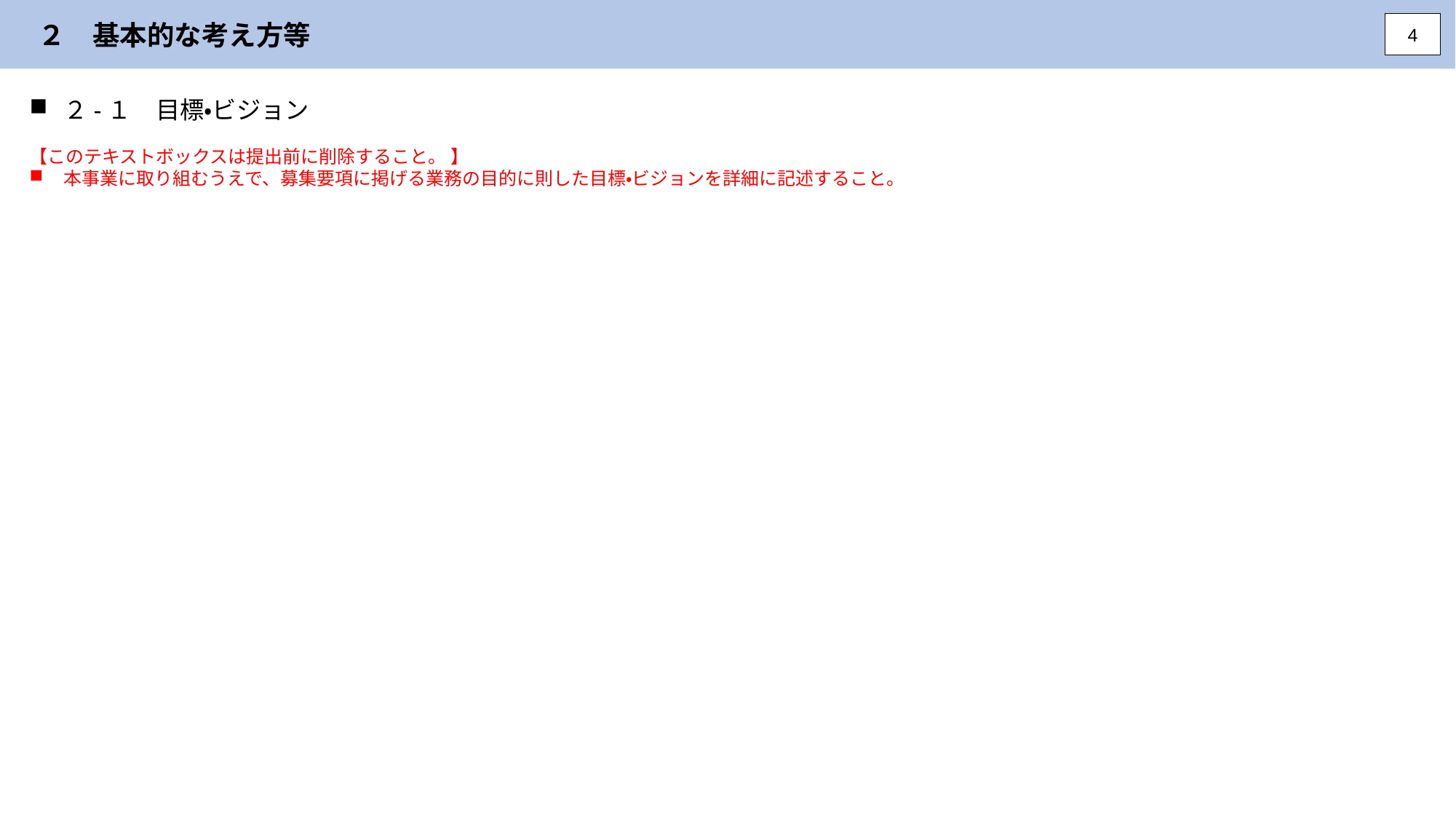

２　基本的な考え方等
4
２-１　目標・ビジョン
【このテキストボックスは提出前に削除すること。 】
本事業に取り組むうえで、募集要項に掲げる業務の目的に則した目標・ビジョンを詳細に記述すること。